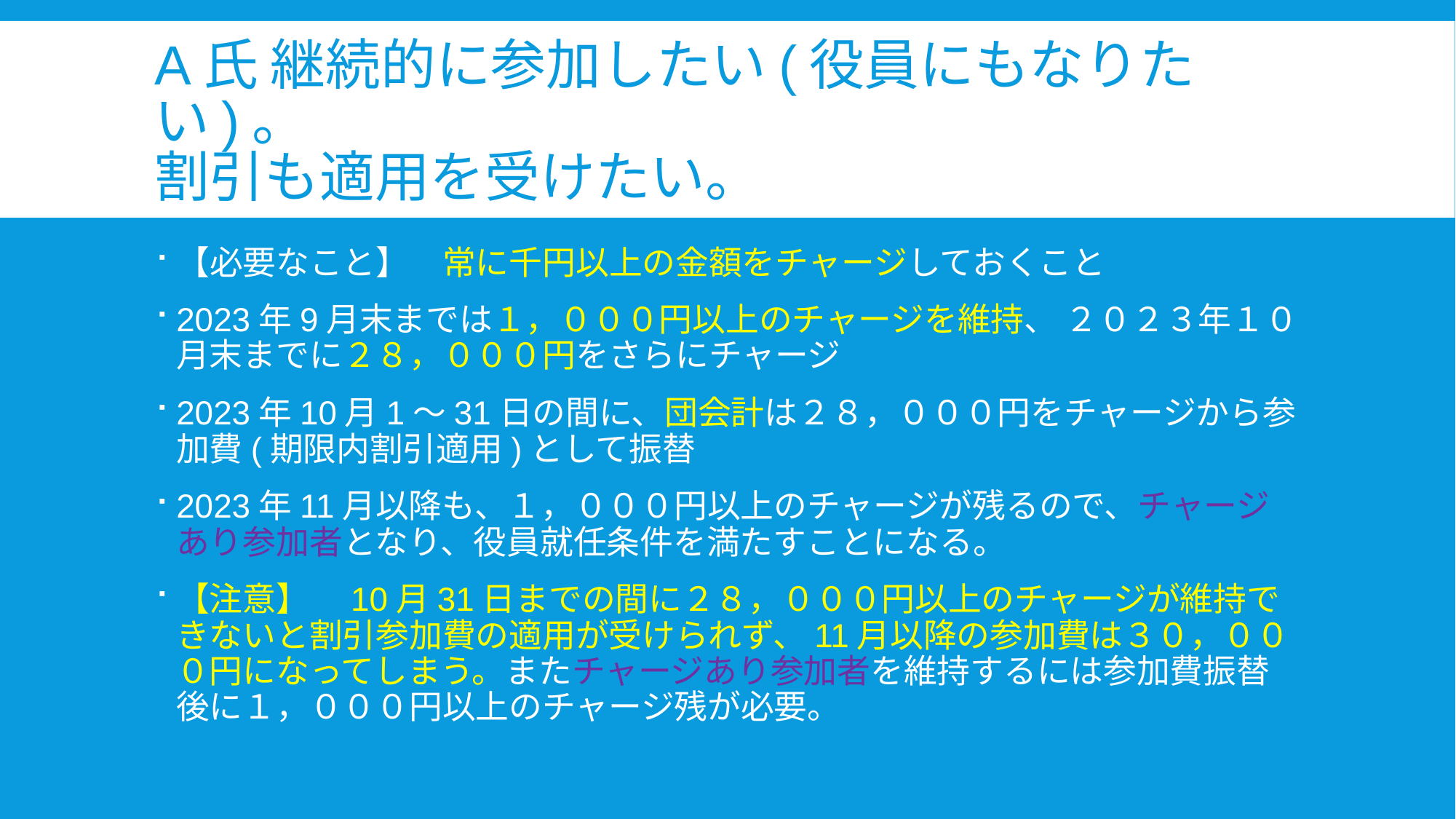

# A氏 継続的に参加したい(役員にもなりたい)。 割引も適用を受けたい。
【必要なこと】　常に千円以上の金額をチャージしておくこと
2023年9月末までは１，０００円以上のチャージを維持、 ２０２３年１０月末までに２８，０００円をさらにチャージ
2023年10月1～31日の間に、団会計は２８，０００円をチャージから参加費(期限内割引適用)として振替
2023年11月以降も、１，０００円以上のチャージが残るので、チャージあり参加者となり、役員就任条件を満たすことになる。
【注意】　10月31日までの間に２８，０００円以上のチャージが維持できないと割引参加費の適用が受けられず、11月以降の参加費は３０，０００円になってしまう。またチャージあり参加者を維持するには参加費振替後に１，０００円以上のチャージ残が必要。